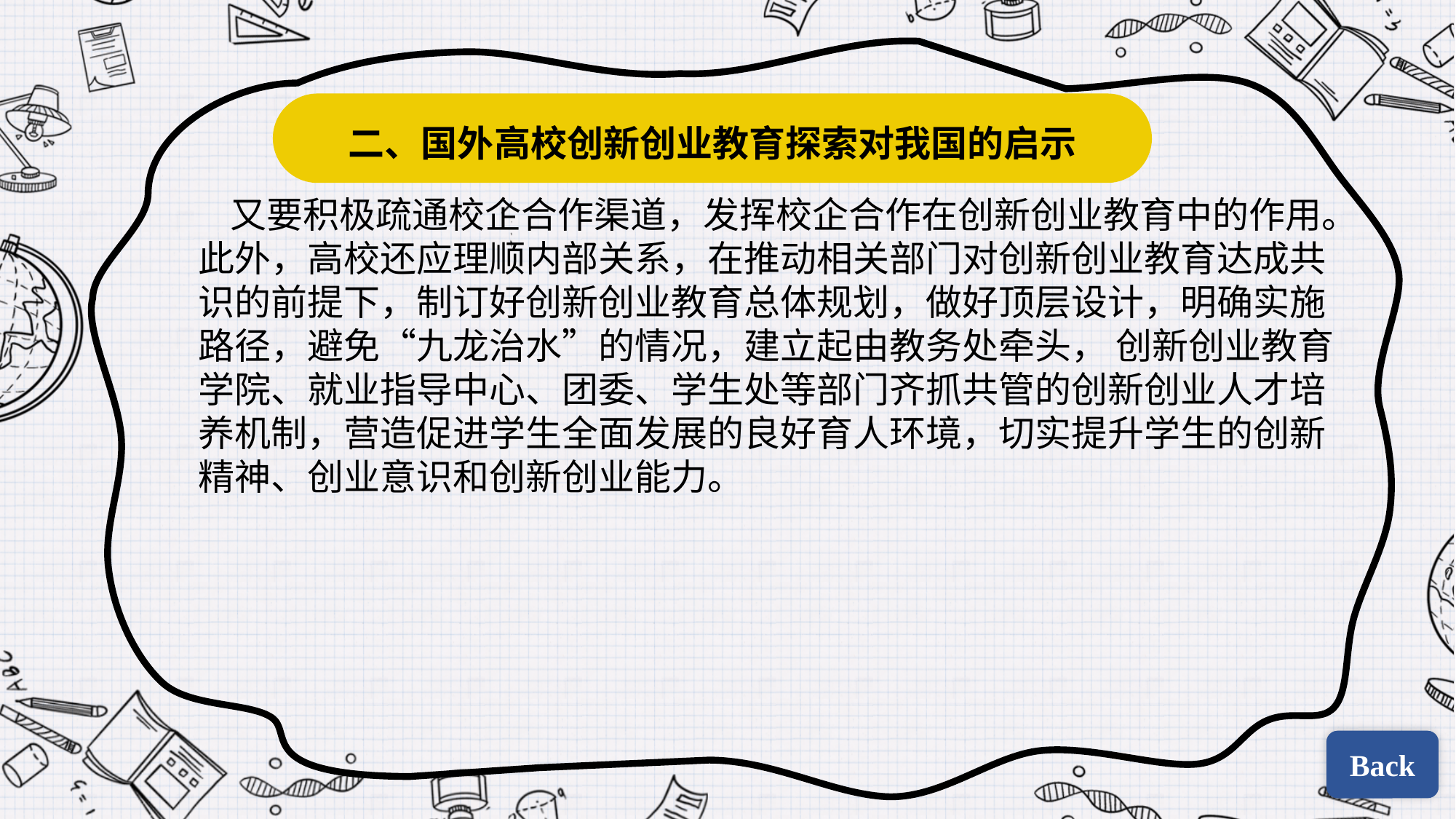

二、国外高校创新创业教育探索对我国的启示
又要积极疏通校企合作渠道，发挥校企合作在创新创业教育中的作用。此外，高校还应理顺内部关系，在推动相关部门对创新创业教育达成共识的前提下，制订好创新创业教育总体规划，做好顶层设计，明确实施路径，避免“九龙治水”的情况，建立起由教务处牵头， 创新创业教育学院、就业指导中心、团委、学生处等部门齐抓共管的创新创业人才培养机制，营造促进学生全面发展的良好育人环境，切实提升学生的创新精神、创业意识和创新创业能力。

Back